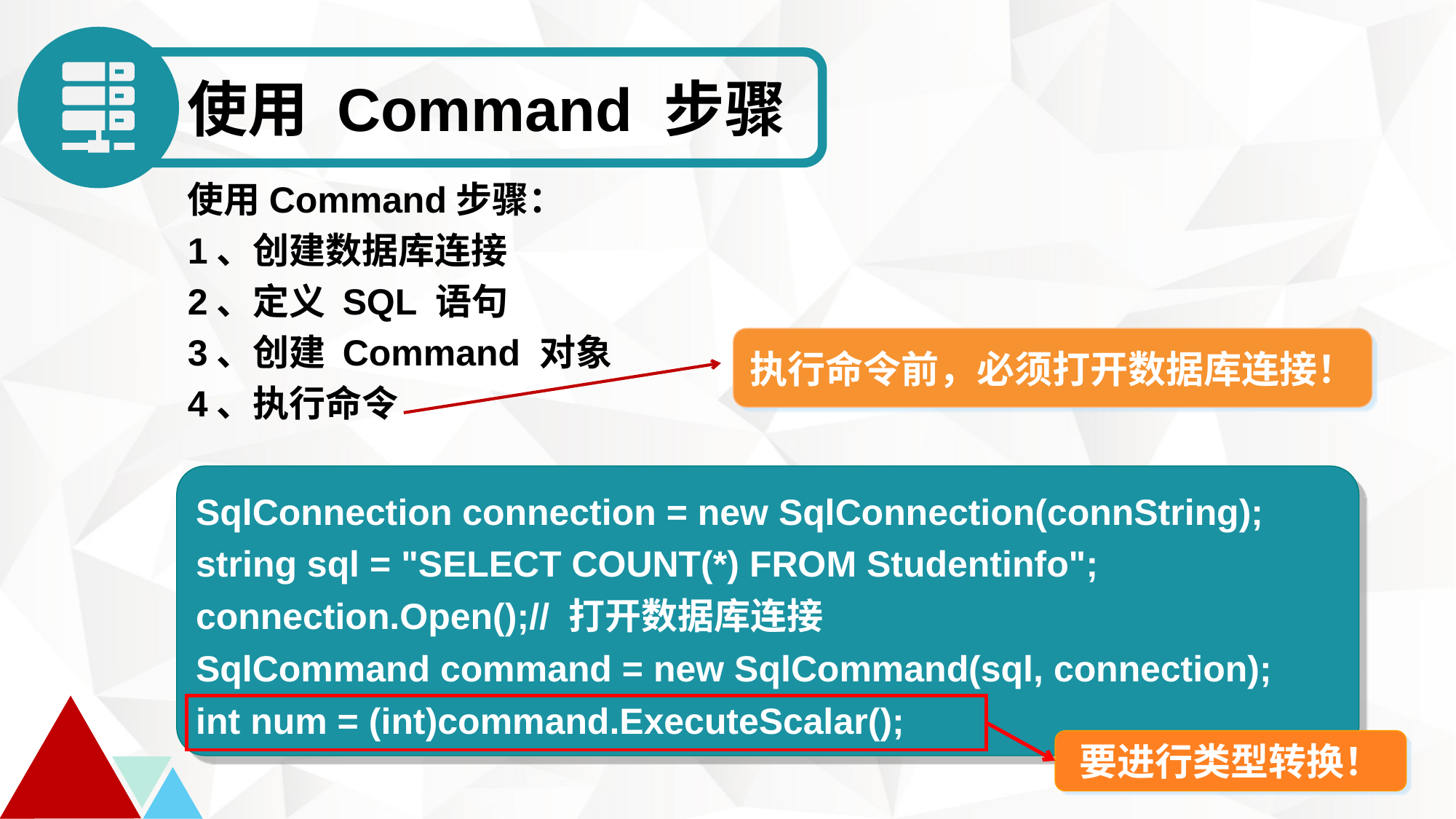

使用 Command 步骤
使用Command步骤：
1、创建数据库连接
2、定义 SQL 语句
3、创建 Command 对象
4、执行命令
执行命令前，必须打开数据库连接！
SqlConnection connection = new SqlConnection(connString);
string sql = "SELECT COUNT(*) FROM Studentinfo";
connection.Open();// 打开数据库连接
SqlCommand command = new SqlCommand(sql, connection);
int num = (int)command.ExecuteScalar();

要进行类型转换！